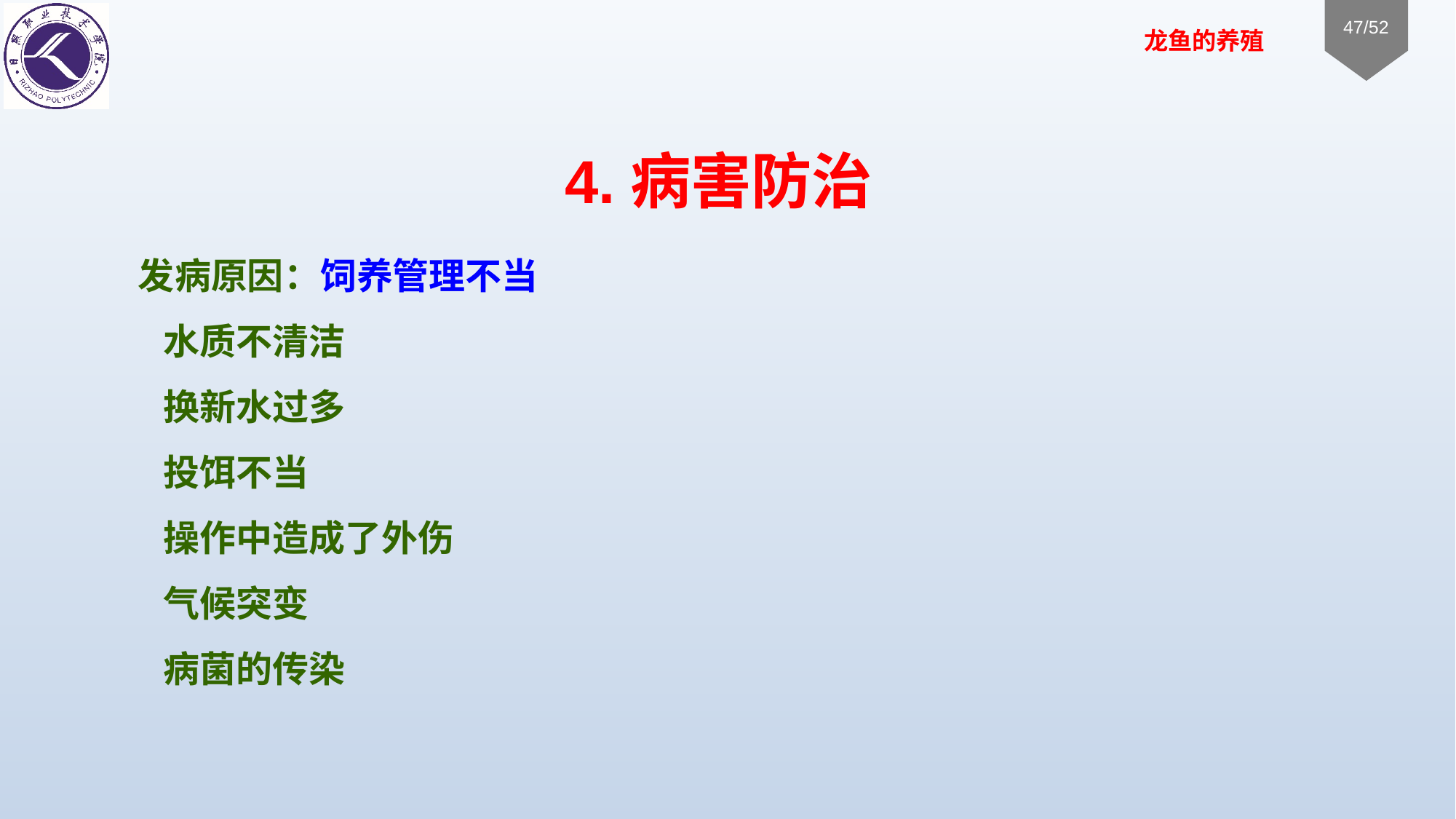

# 4.病害防治
发病原因：饲养管理不当
  水质不清洁
  换新水过多
  投饵不当
  操作中造成了外伤
  气候突变
  病菌的传染